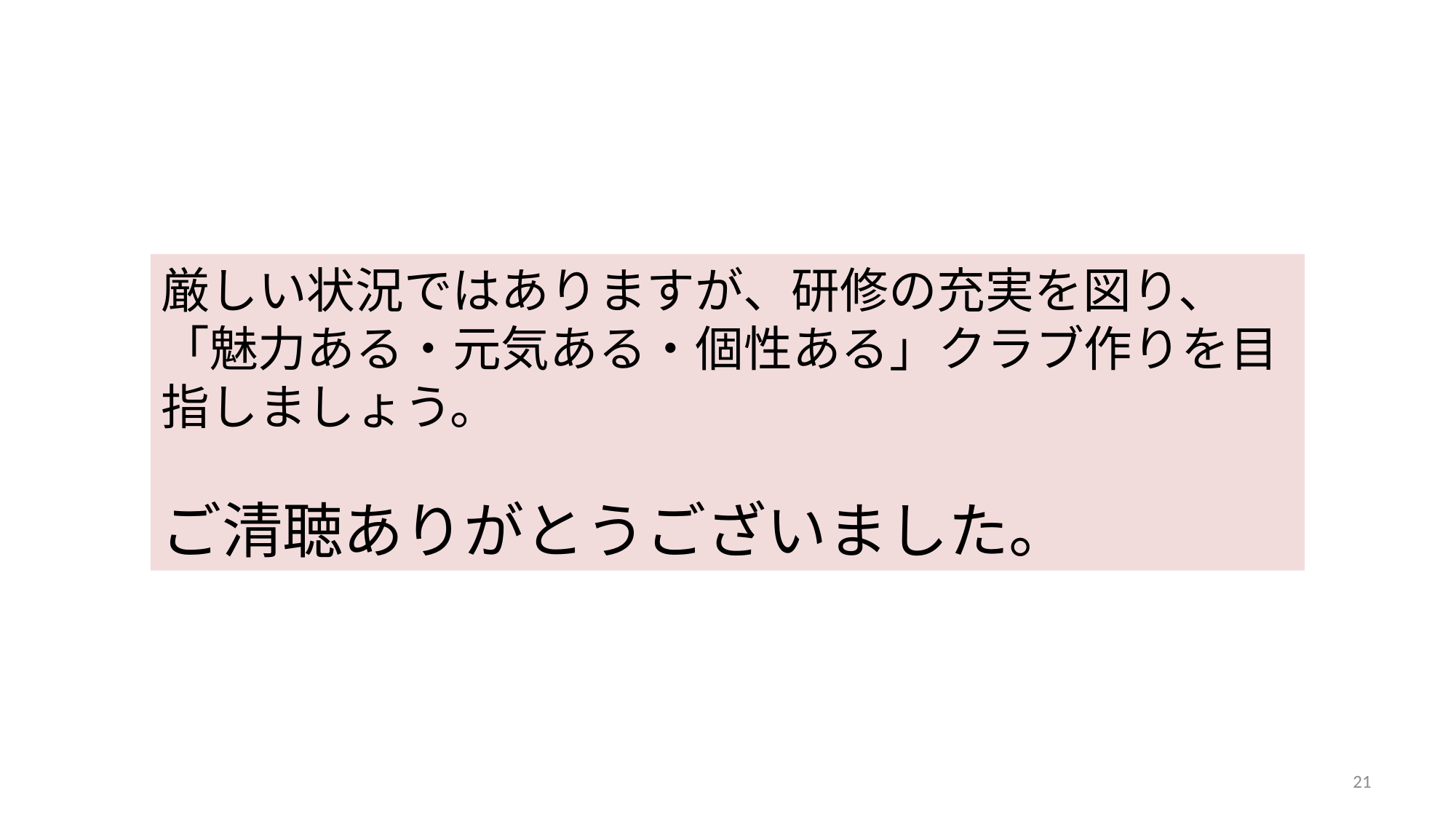

厳しい状況ではありますが、研修の充実を図り、「魅力ある・元気ある・個性ある」クラブ作りを目指しましょう。

ご清聴ありがとうございました。

21